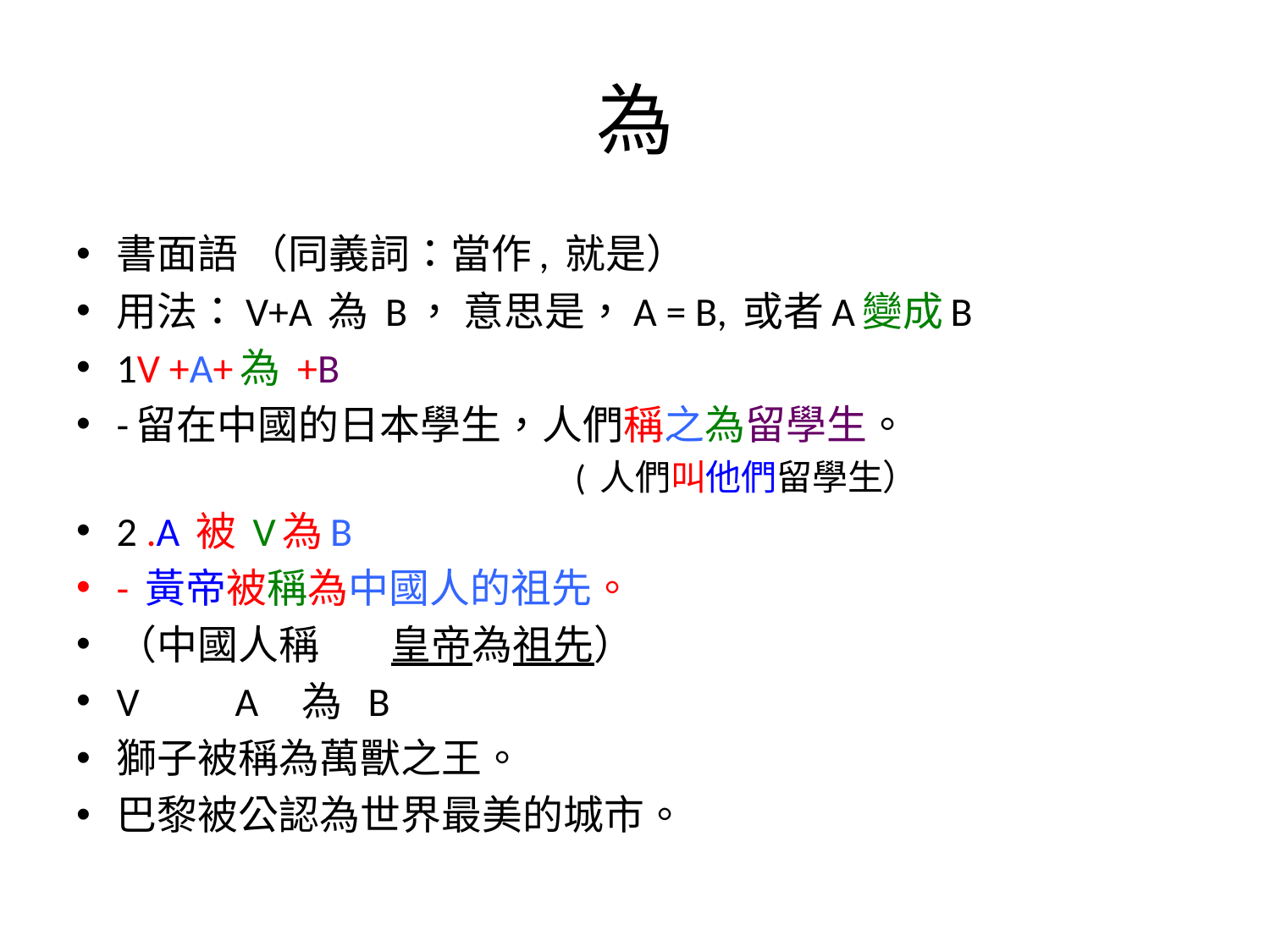

# 為
書面語 （同義詞：當作, 就是）
用法：V+A 為 B， 意思是，A = B, 或者A變成B
1V +A+為 +B
-留在中國的日本學生，人們稱之為留學生。
            ( 人們叫他們留學生）
2 .A 被 V為B
- 黃帝被稱為中國人的祖先。
（中國人稱	皇帝為祖先）
				V 	   A    為  B
獅子被稱為萬獸之王。
巴黎被公認為世界最美的城市。